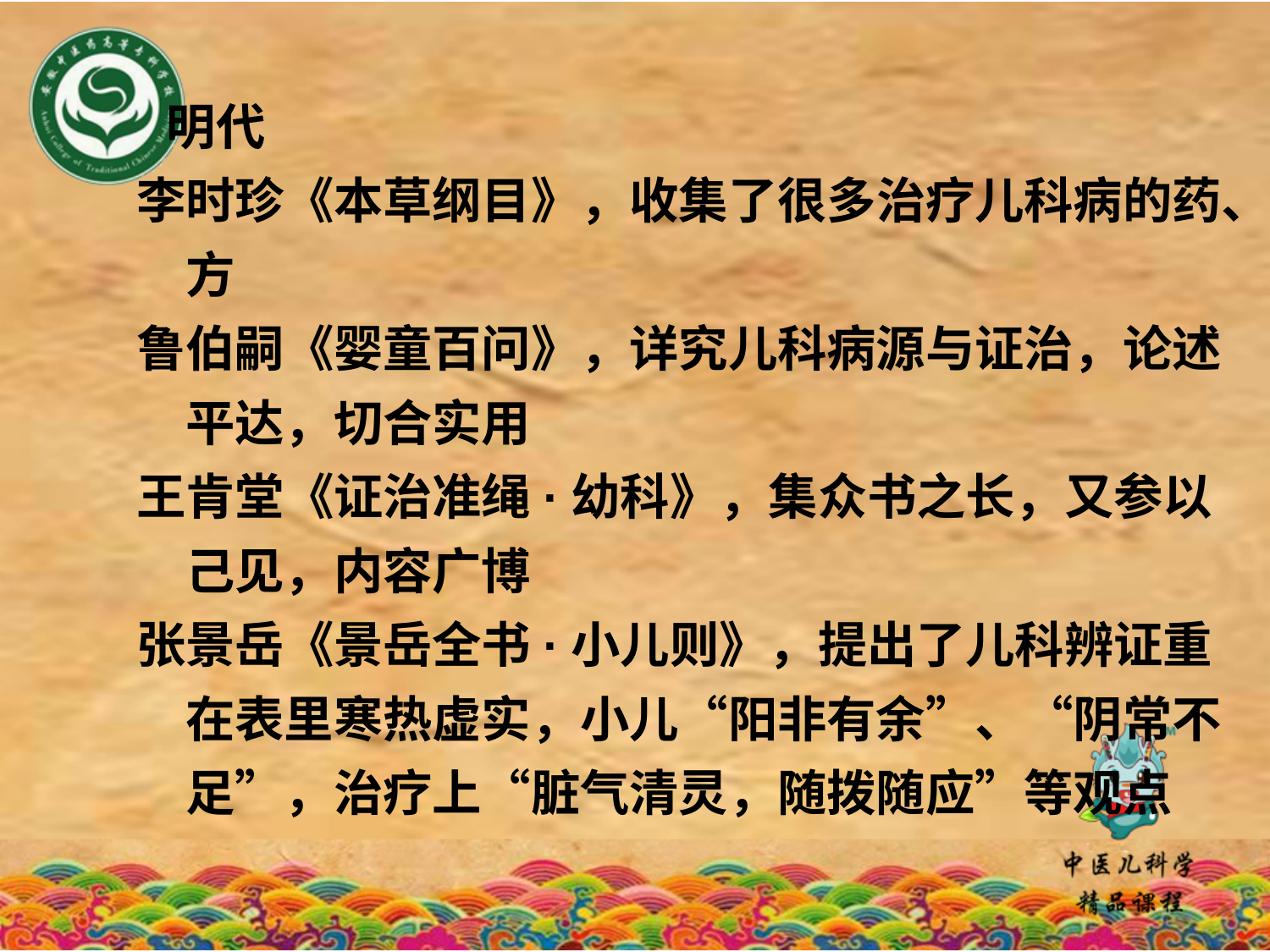

明代
李时珍《本草纲目》，收集了很多治疗儿科病的药、方
鲁伯嗣《婴童百问》，详究儿科病源与证治，论述平达，切合实用
王肯堂《证治准绳·幼科》，集众书之长，又参以己见，内容广博
张景岳《景岳全书·小儿则》，提出了儿科辨证重在表里寒热虚实，小儿“阳非有余”、“阴常不足”，治疗上“脏气清灵，随拨随应”等观点